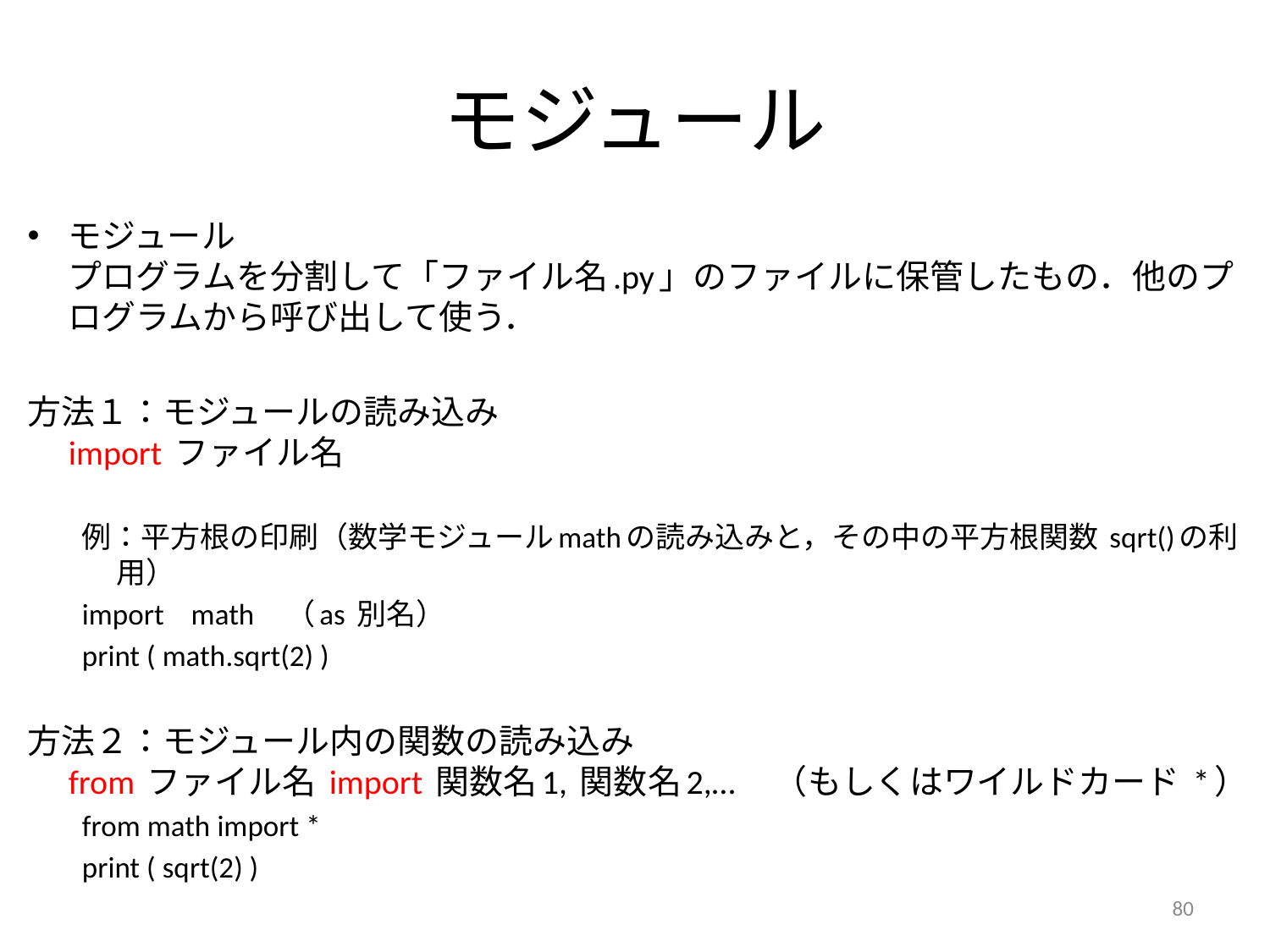

# モジュール
モジュール
プログラムを分割して「ファイル名.py」のファイルに保管したもの．他のプログラムから呼び出して使う．

方法１：モジュールの読み込み
import ファイル名
例：平方根の印刷（数学モジュールmathの読み込みと，その中の平方根関数 sqrt()の利用）
import    math    （as 別名）
print ( math.sqrt(2) )

方法２：モジュール内の関数の読み込み
from ファイル名 import 関数名1, 関数名2,…　（もしくはワイルドカード *）
from math import *
print ( sqrt(2) )
80